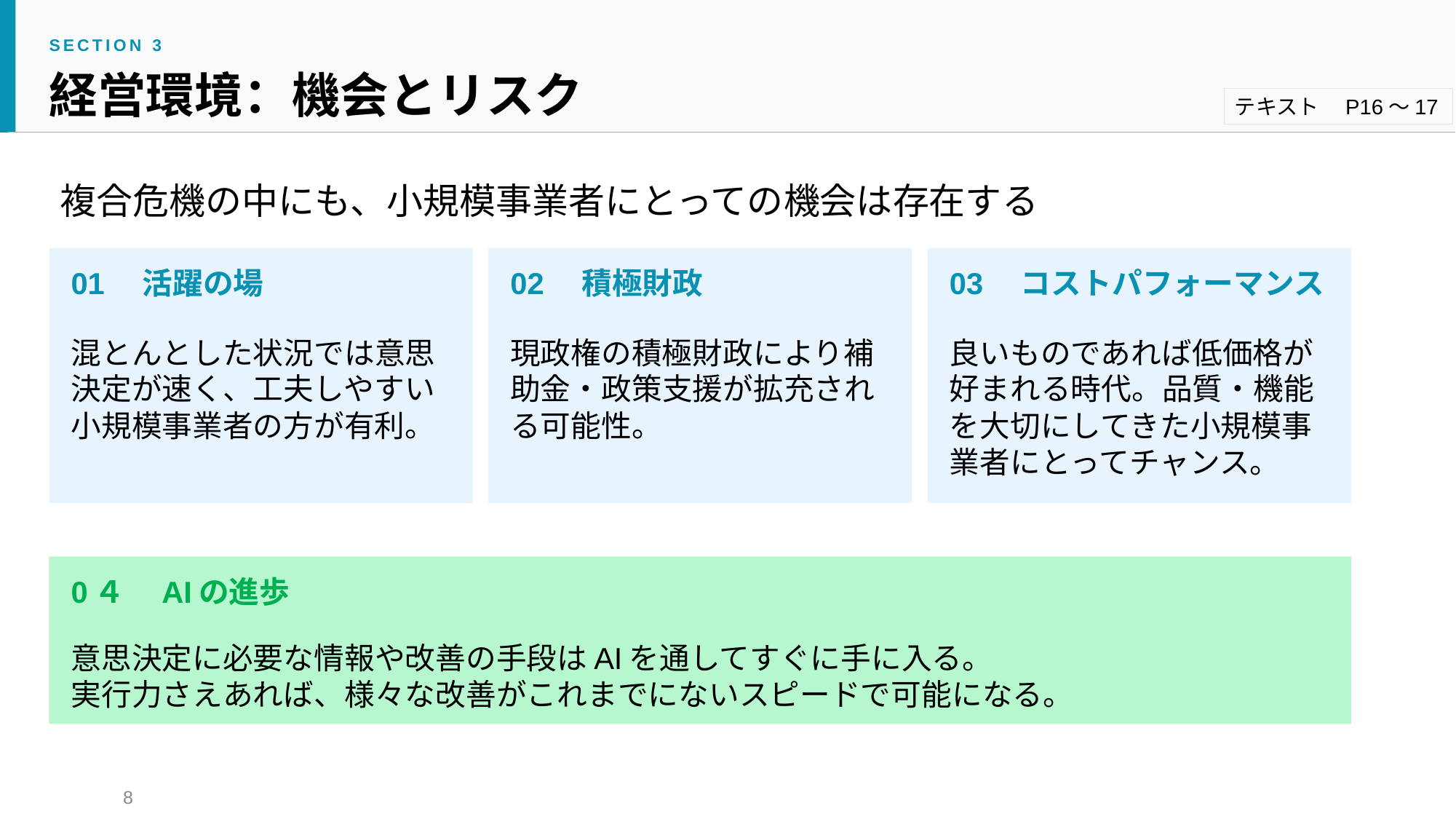

SECTION 3
経営環境：機会とリスク
テキスト　P16～17
複合危機の中にも、小規模事業者にとっての機会は存在する
03　コストパフォーマンス

良いものであれば低価格が好まれる時代。品質・機能を大切にしてきた小規模事業者にとってチャンス。
01　活躍の場

混とんとした状況では意思決定が速く、工夫しやすい小規模事業者の方が有利。
02　積極財政

現政権の積極財政により補助金・政策支援が拡充される可能性。
0４　AIの進歩

意思決定に必要な情報や改善の手段はAIを通してすぐに手に入る。
実行力さえあれば、様々な改善がこれまでにないスピードで可能になる。
8